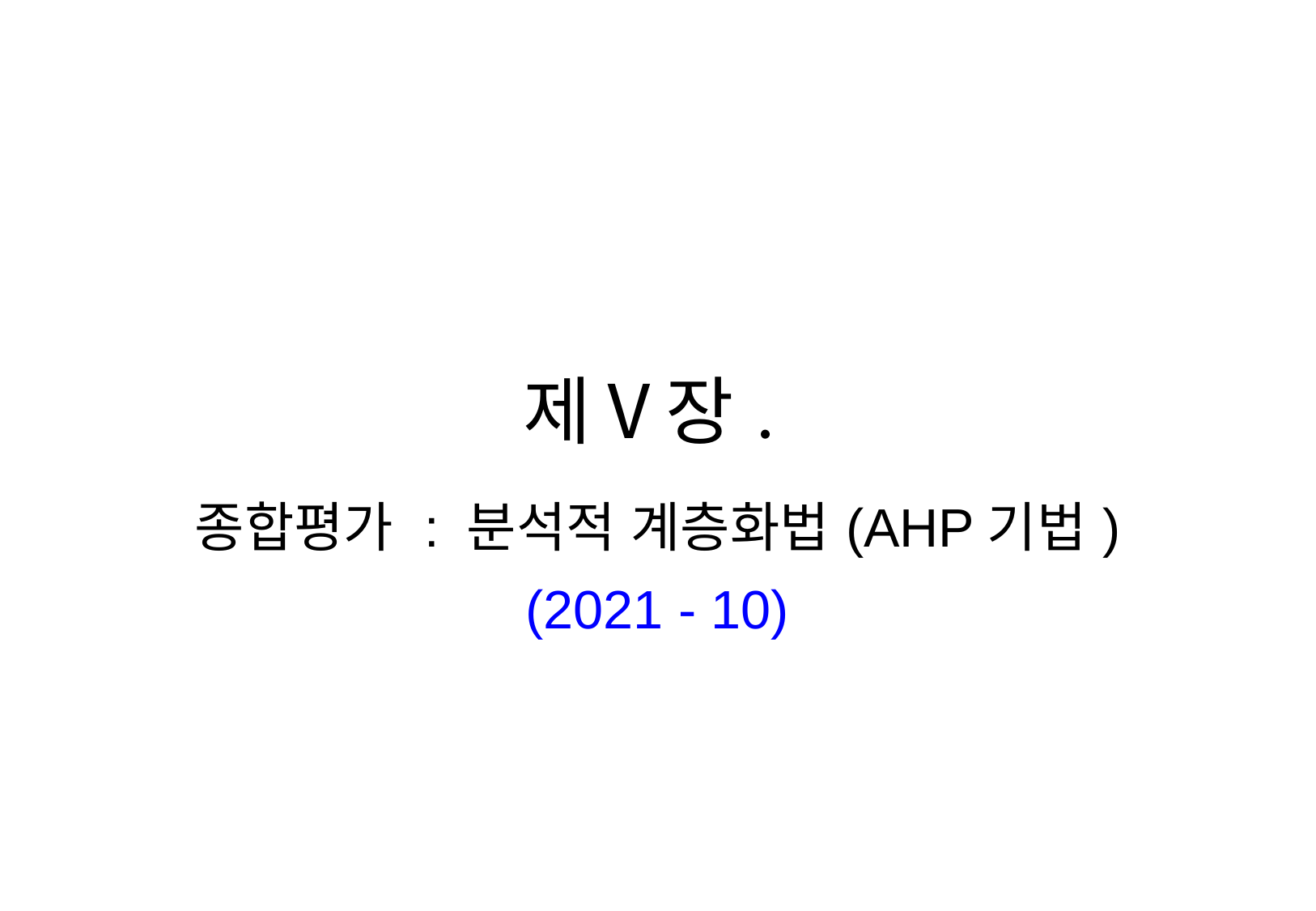

# 제Ⅴ장.
종합평가 : 분석적 계층화법(AHP기법)
(2021 - 10)